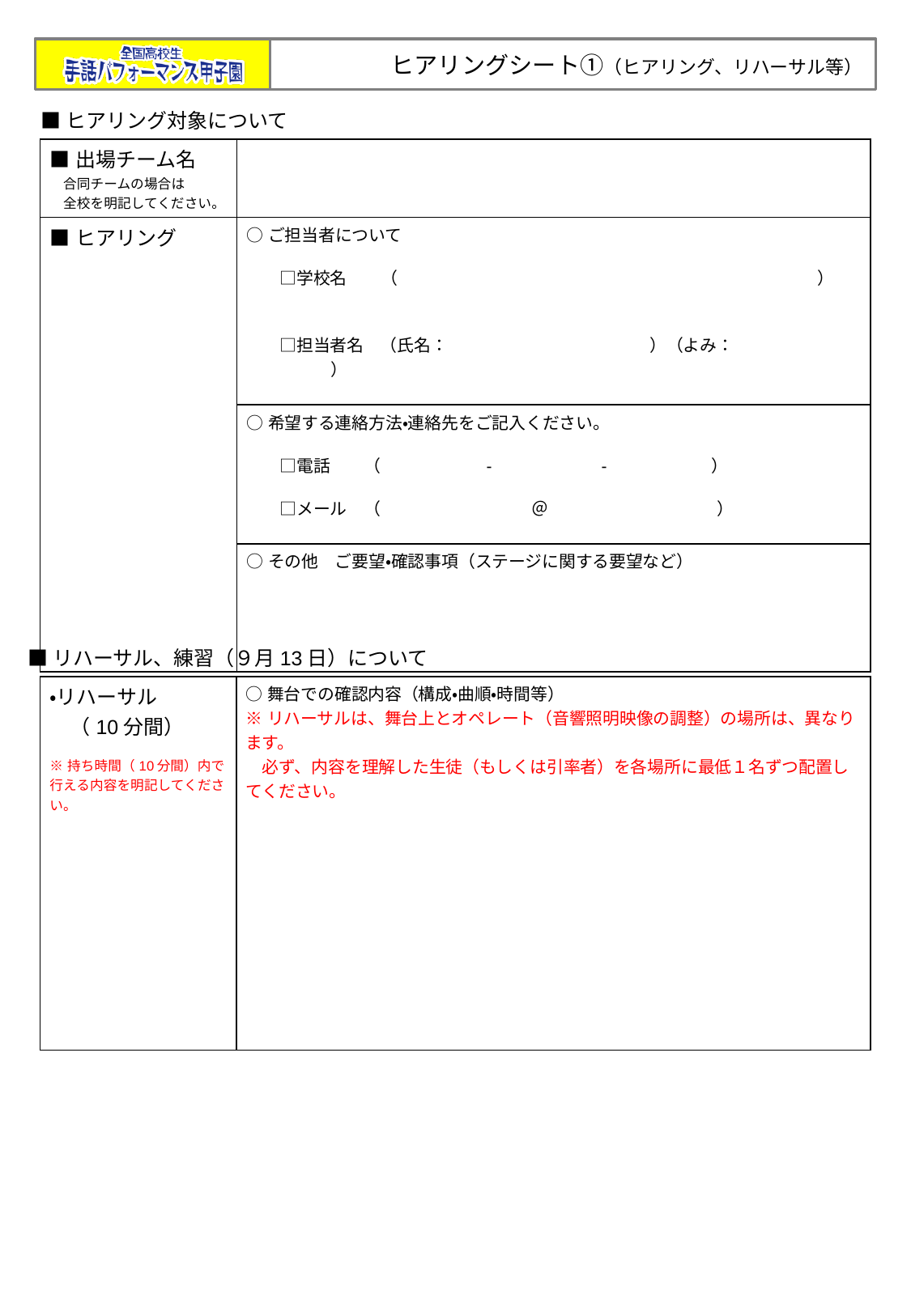

ヒアリングシート①（ヒアリング、リハーサル等）
■ヒアリング対象について
| ■出場チーム名 　合同チームの場合は 　全校を明記してください。 |  |
| --- | --- |
| ■ヒアリング | ○ご担当者について　 　　□学校名　　（　　　　　　　　　　　　　　　　　　　　　　　　　）　　　　　　 　　□担当者名　（氏名：　　　　　　　　　　　　）（よみ：　　　　　　　　　　　　） |
|  | ○希望する連絡方法・連絡先をご記入ください。 　　□電話　　（　　　　　　-　　　　　　-　　　　　　）　 　　□メール　（　　　　　　　　　＠　　　　　　　　　　） |
|  | ○その他　ご要望・確認事項（ステージに関する要望など） |
■リハーサル、練習（９月13日）について
| ・リハーサル 　（10分間） ※持ち時間（10分間）内で行える内容を明記してください。 | ○舞台での確認内容（構成・曲順・時間等）　 ※リハーサルは、舞台上とオペレート（音響照明映像の調整）の場所は、異なります。 　必ず、内容を理解した生徒（もしくは引率者）を各場所に最低１名ずつ配置してください。 |
| --- | --- |